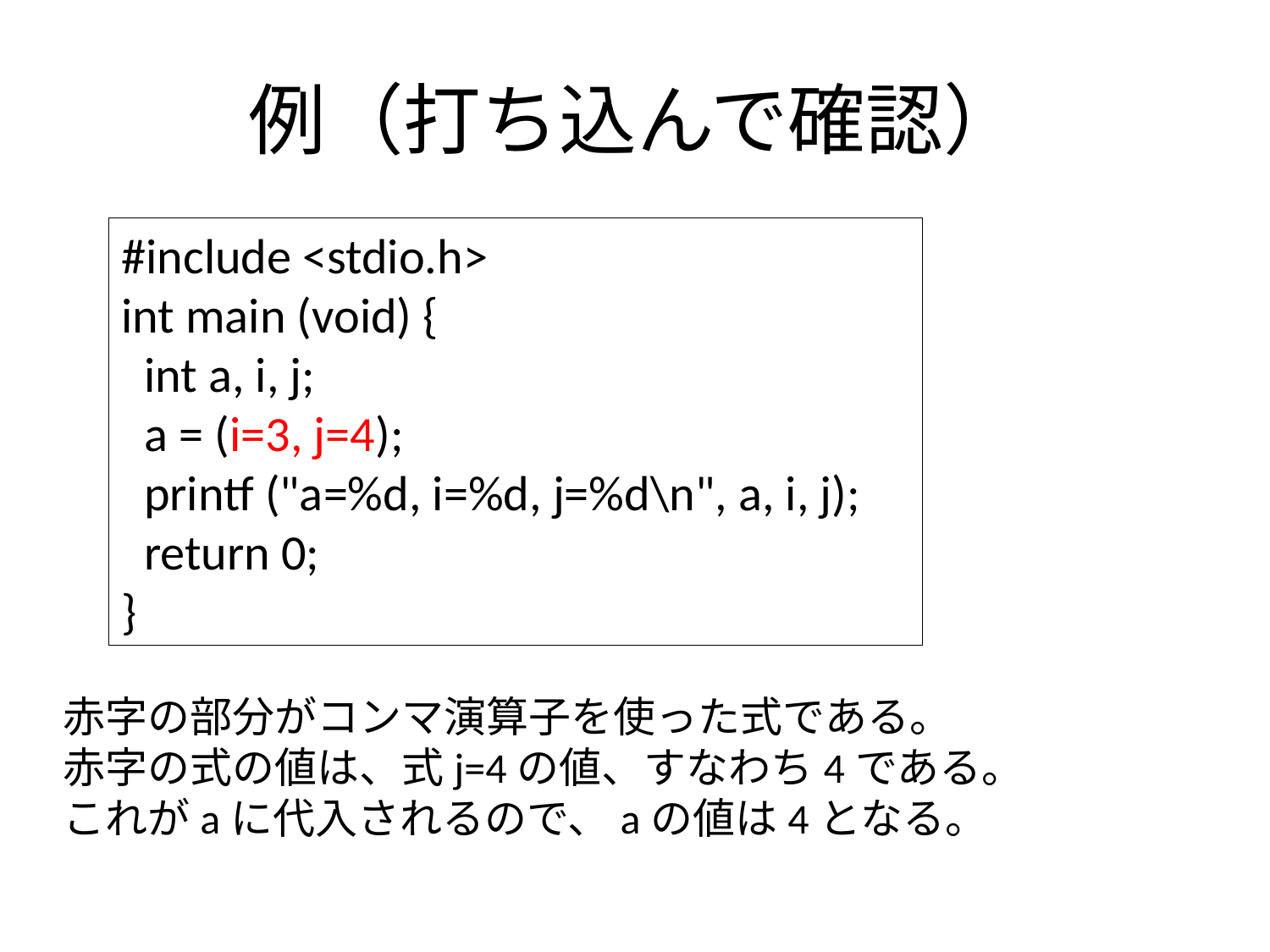

# 例（打ち込んで確認）
#include <stdio.h>
int main (void) {
  int a, i, j;
  a = (i=3, j=4);
  printf ("a=%d, i=%d, j=%d\n", a, i, j);
  return 0;
}
赤字の部分がコンマ演算子を使った式である。
赤字の式の値は、式j=4の値、すなわち4である。
これがaに代入されるので、aの値は4となる。